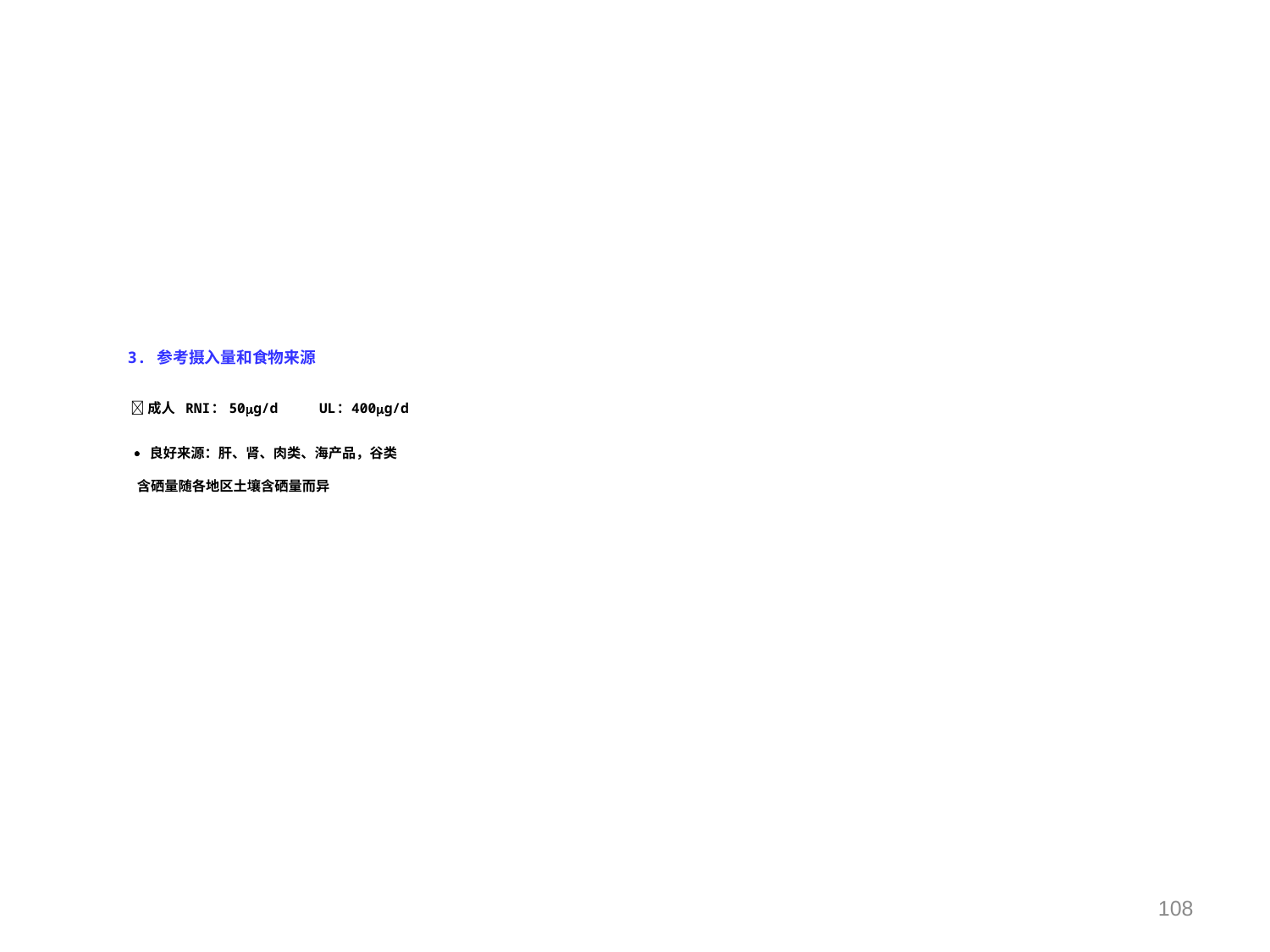

# 3. 参考摄入量和食物来源 • 成人   RNI： 50μg/d     UL：400μg/d • 良好来源：肝、肾、肉类、海产品，谷类 含硒量随各地区土壤含硒量而异
108